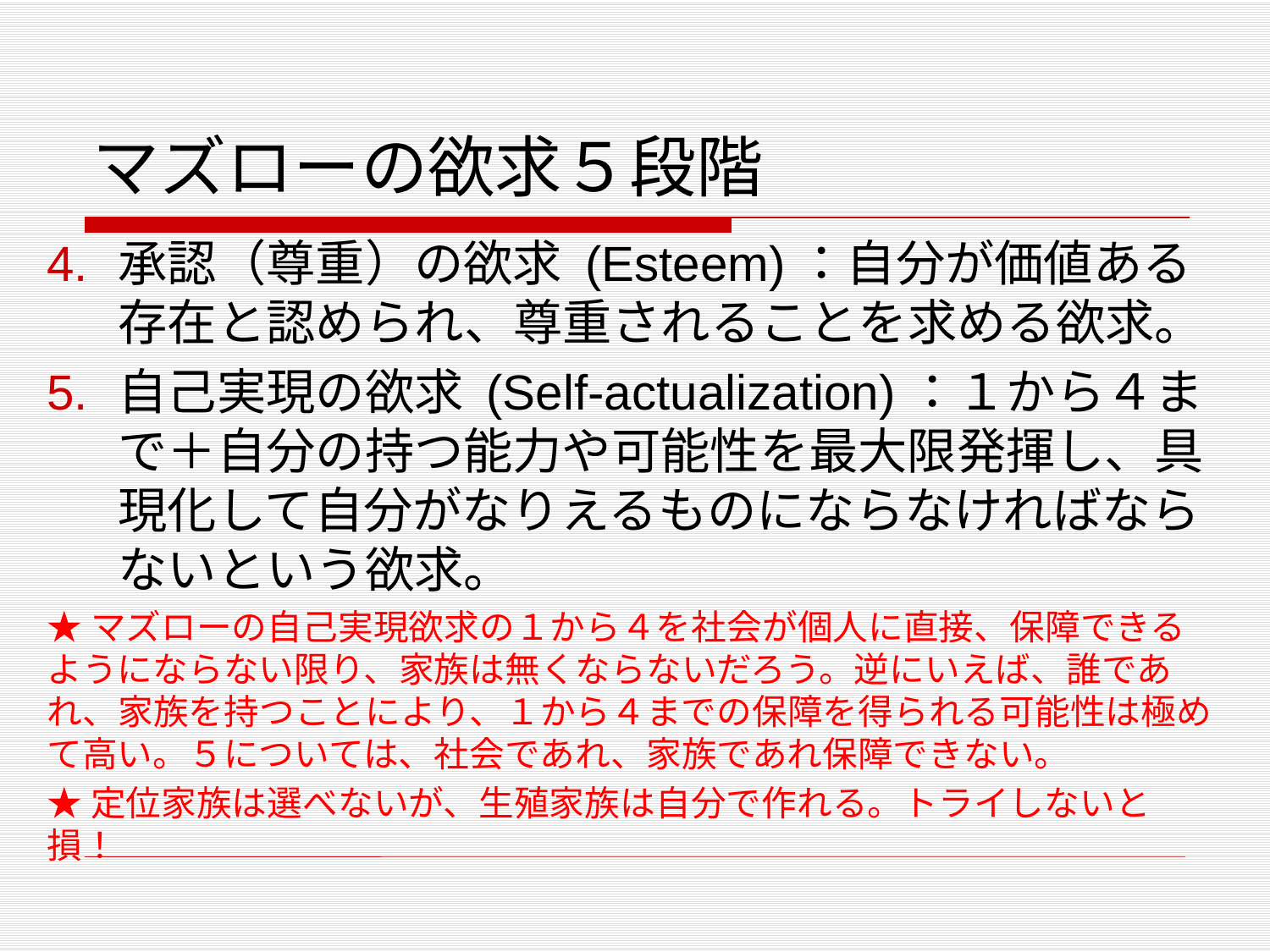

# マズローの欲求５段階
承認（尊重）の欲求 (Esteem)：自分が価値ある存在と認められ、尊重されることを求める欲求。
自己実現の欲求 (Self-actualization)：１から４まで＋自分の持つ能力や可能性を最大限発揮し、具現化して自分がなりえるものにならなければならないという欲求。
★マズローの自己実現欲求の１から４を社会が個人に直接、保障できるようにならない限り、家族は無くならないだろう。逆にいえば、誰であれ、家族を持つことにより、１から４までの保障を得られる可能性は極めて高い。５については、社会であれ、家族であれ保障できない。
★定位家族は選べないが、生殖家族は自分で作れる。トライしないと損！